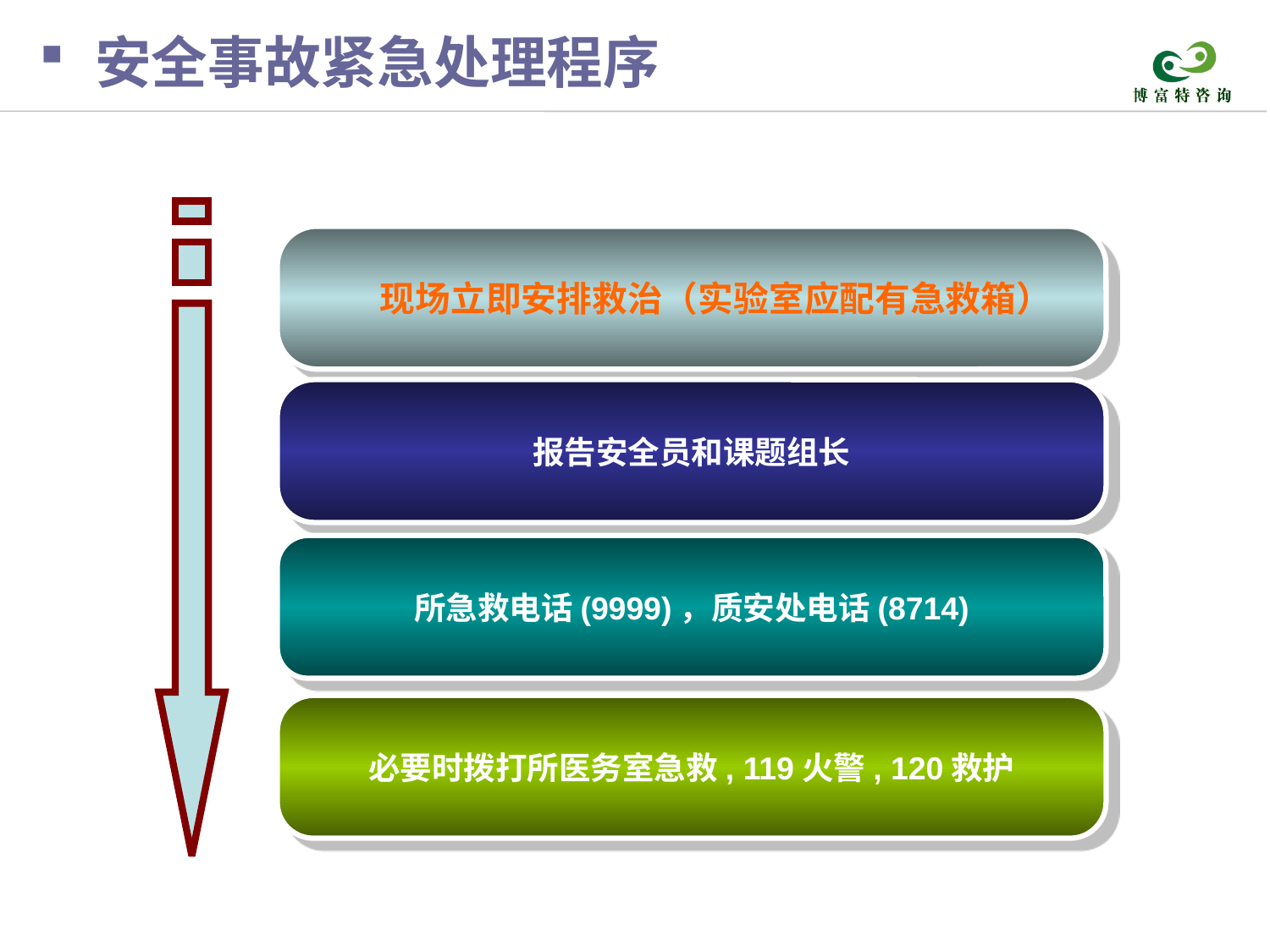

安全事故紧急处理程序

     现场立即安排救治（实验室应配有急救箱）
报告安全员和课题组长

所急救电话(9999)，质安处电话(8714)
必要时拨打所医务室急救, 119火警, 120救护